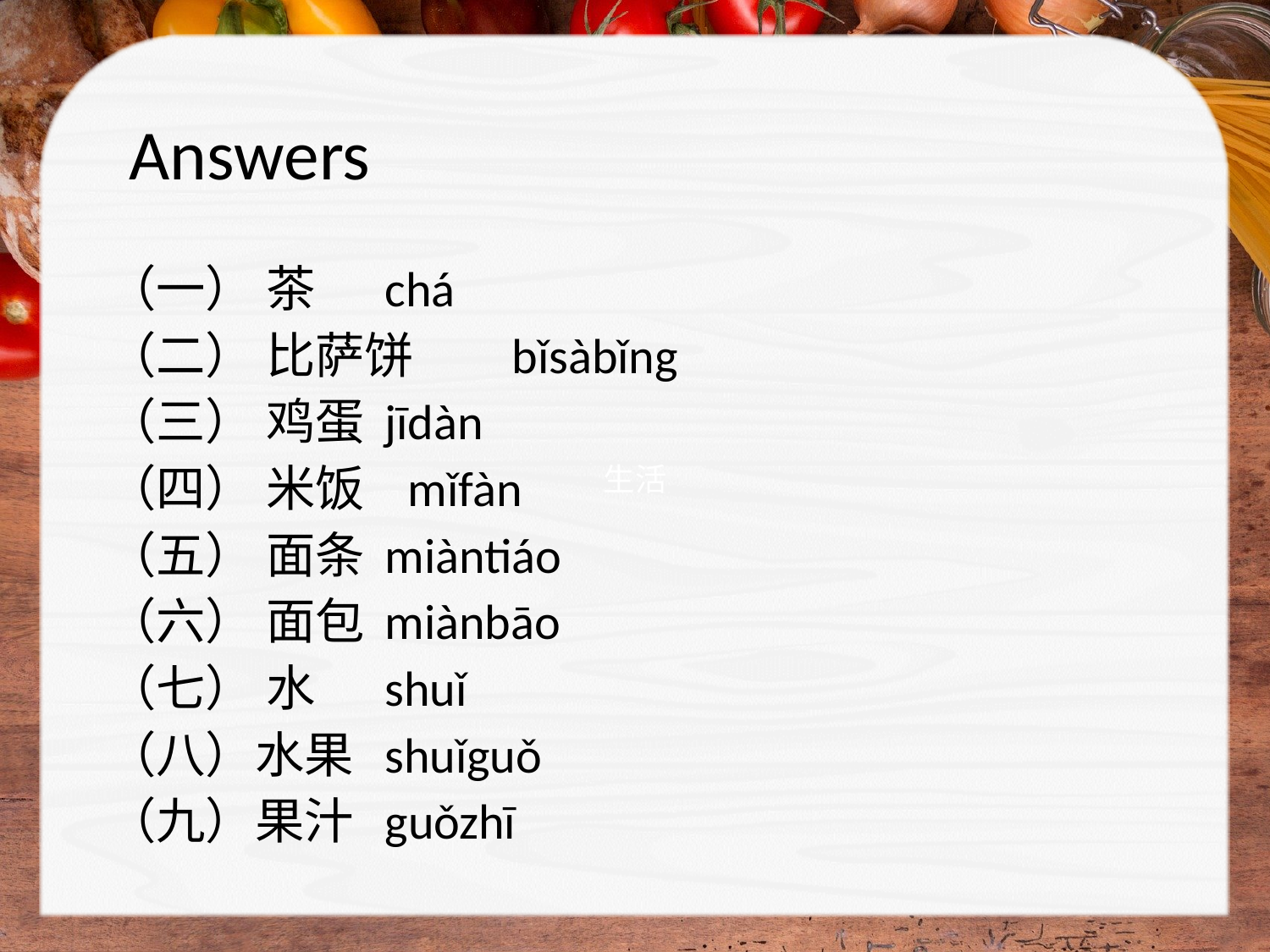

# Answers
（一） 茶   	chá
（二） 比萨饼 	bǐsàbǐng
（三） 鸡蛋 	jīdàn
（四） 米饭	 mǐfàn
（五） 面条 	miàntiáo
（六） 面包 	miànbāo
（七） 水 	shuǐ
（八）水果 	shuǐguǒ
（九）果汁 	guǒzhī